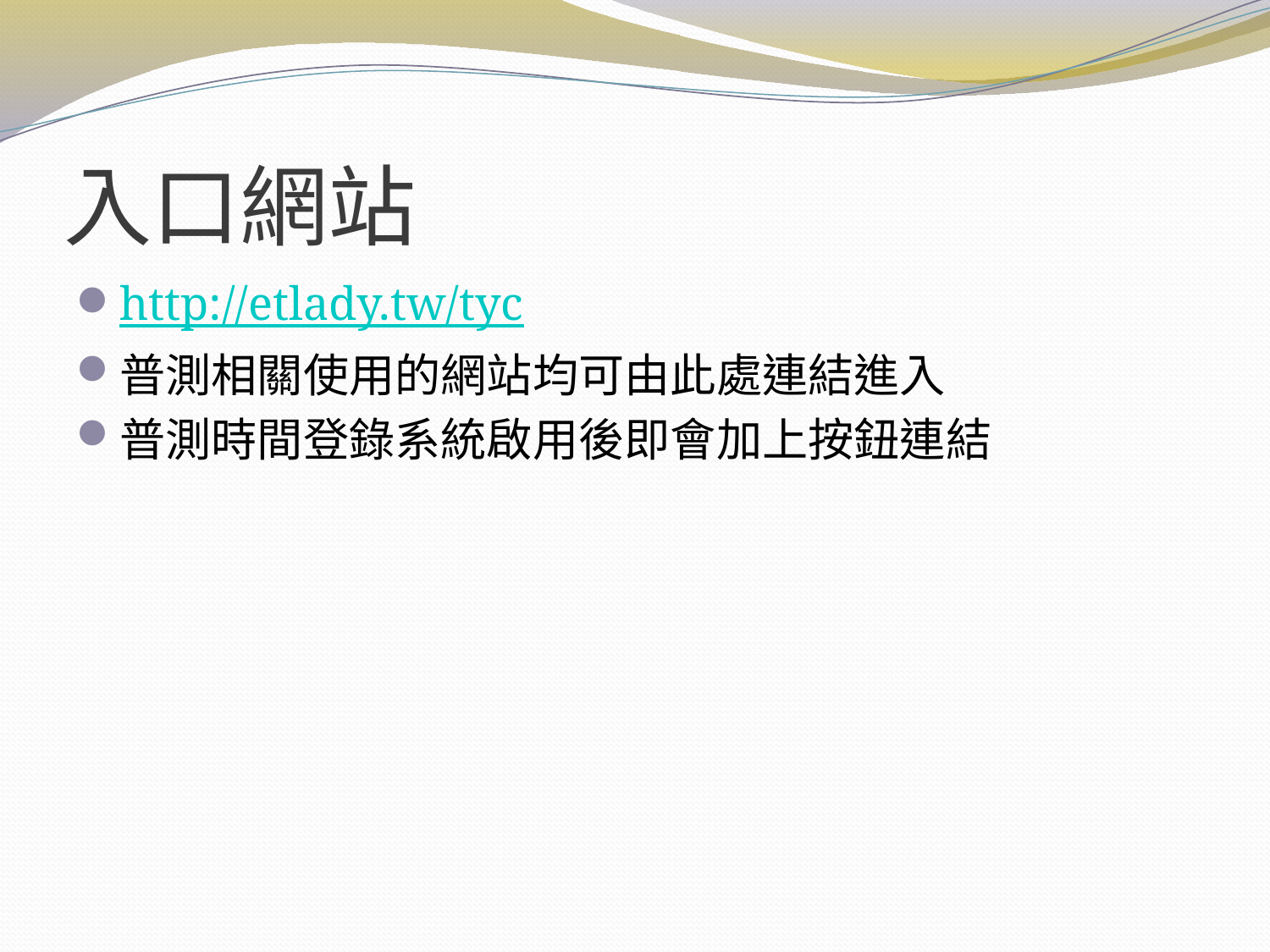

# 入口網站
http://etlady.tw/tyc
普測相關使用的網站均可由此處連結進入
普測時間登錄系統啟用後即會加上按鈕連結